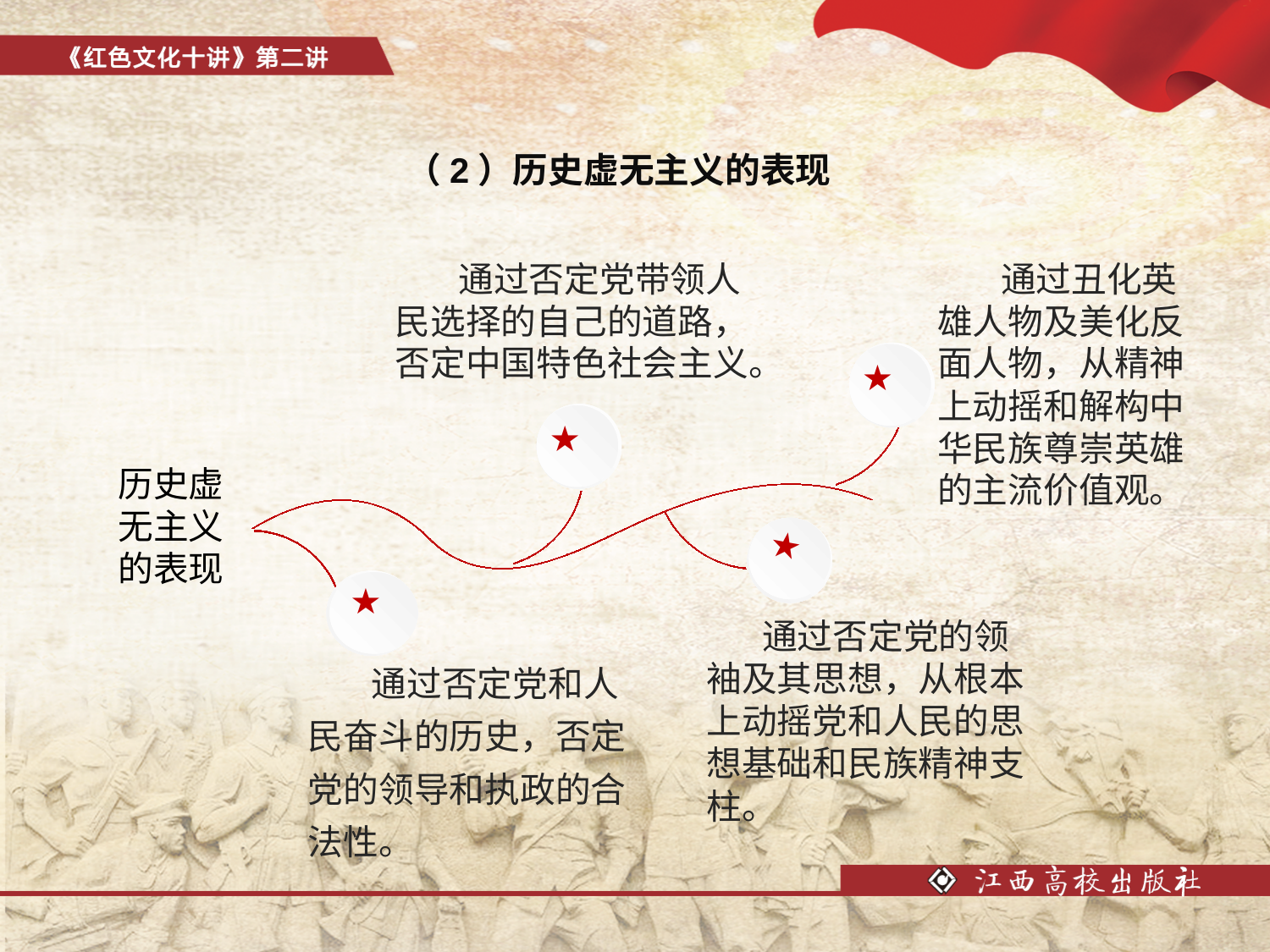

（2）历史虚无主义的表现
       通过否定党带领人民选择的自己的道路，否定中国特色社会主义。
       通过丑化英雄人物及美化反面人物，从精神上动摇和解构中华民族尊崇英雄的主流价值观。

★

★

历史虚
无主义
的表现

★

★
      通过否定党的领袖及其思想，从根本上动摇党和人民的思想基础和民族精神支柱。
       通过否定党和人民奋斗的历史，否定党的领导和执政的合法性。